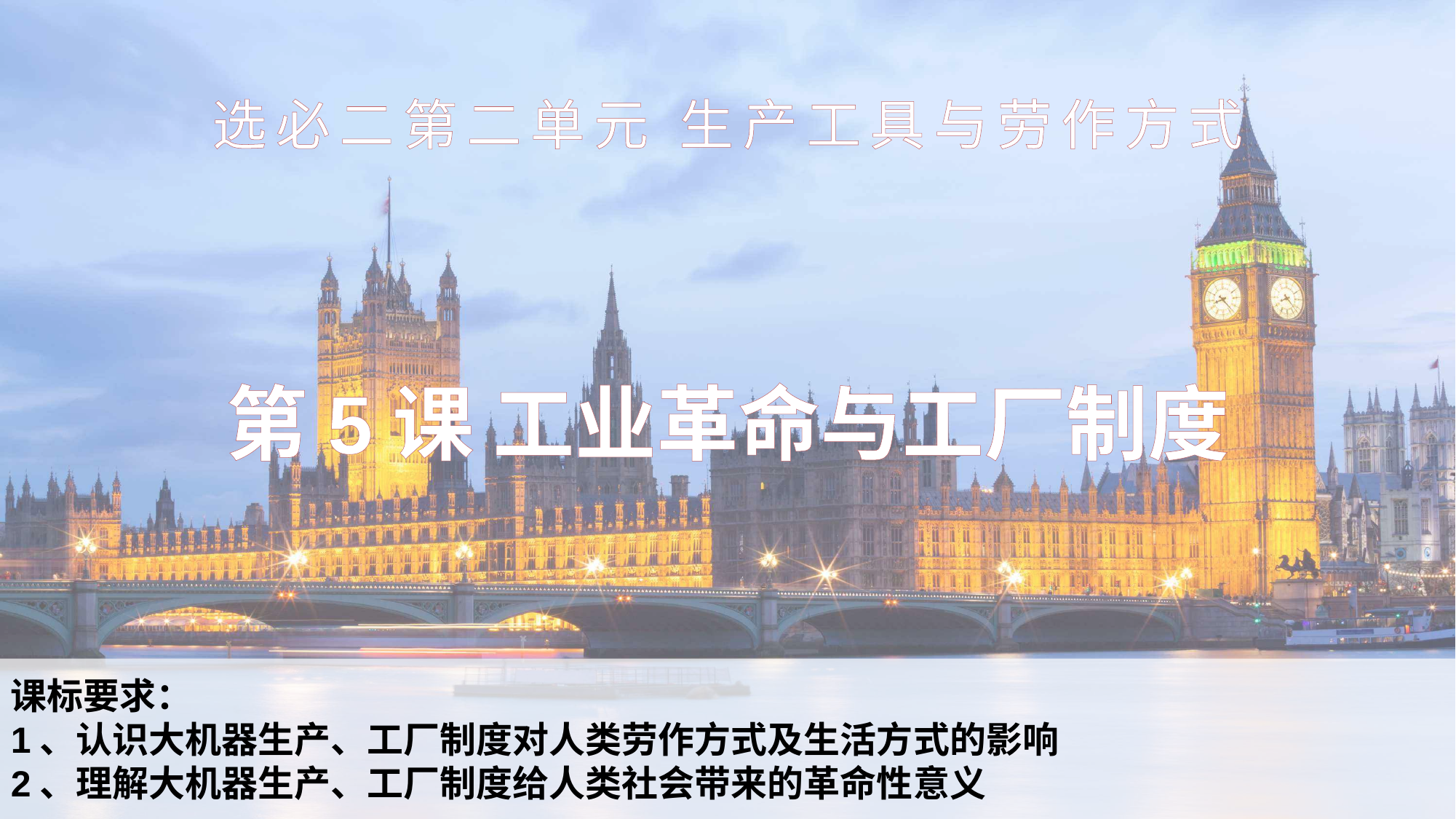

选必二第二单元 生产工具与劳作方式
第5课 工业革命与工厂制度
课标要求：
1、认识大机器生产、工厂制度对人类劳作方式及生活方式的影响
2、理解大机器生产、工厂制度给人类社会带来的革命性意义